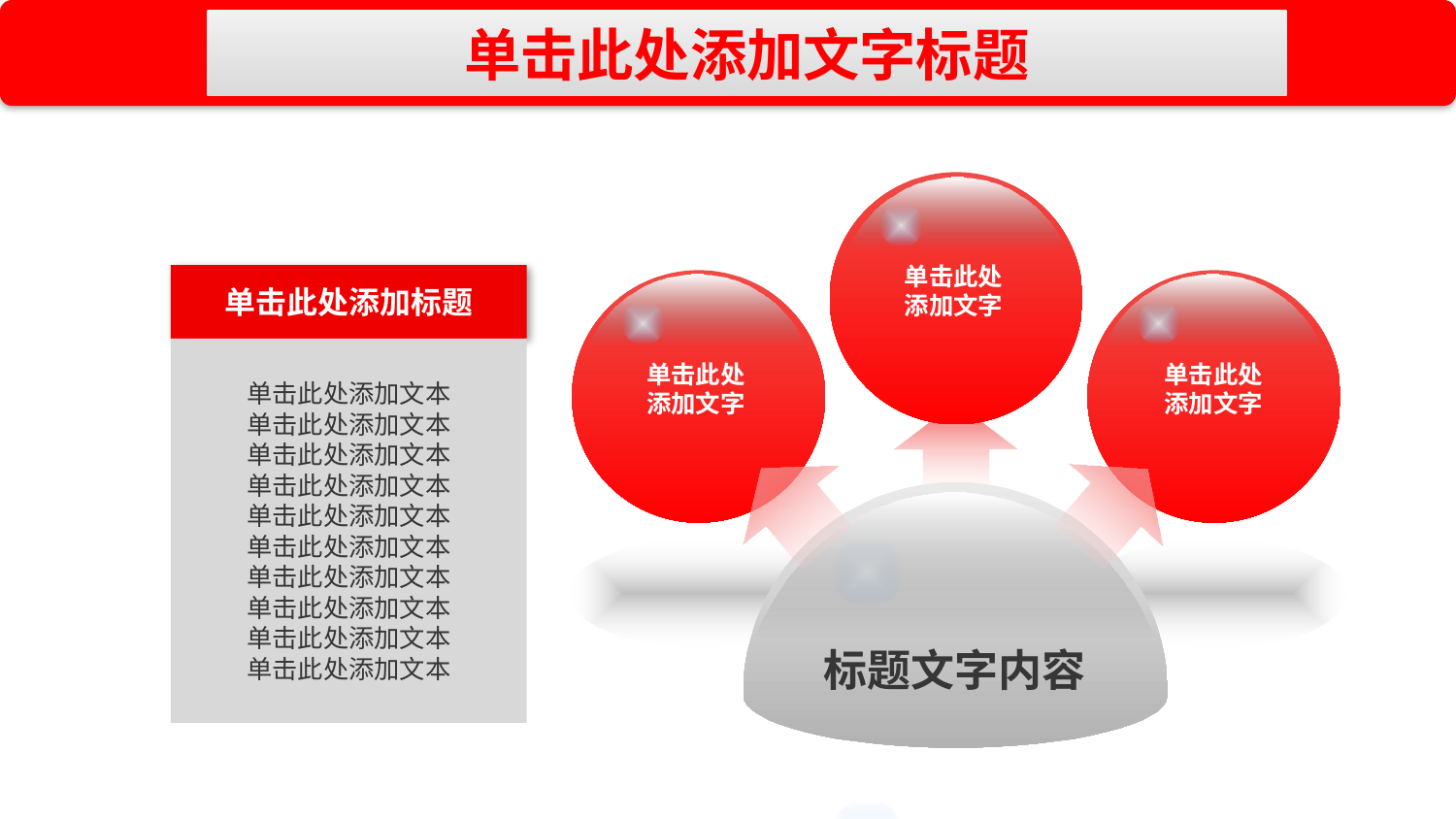

单击此处
添加文字
单击此处添加标题
单击此处添加文本
单击此处添加文本
单击此处添加文本
单击此处添加文本
单击此处添加文本
单击此处添加文本
单击此处添加文本
单击此处添加文本
单击此处添加文本
单击此处添加文本

单击此处
添加文字

单击此处
添加文字

标题文字内容